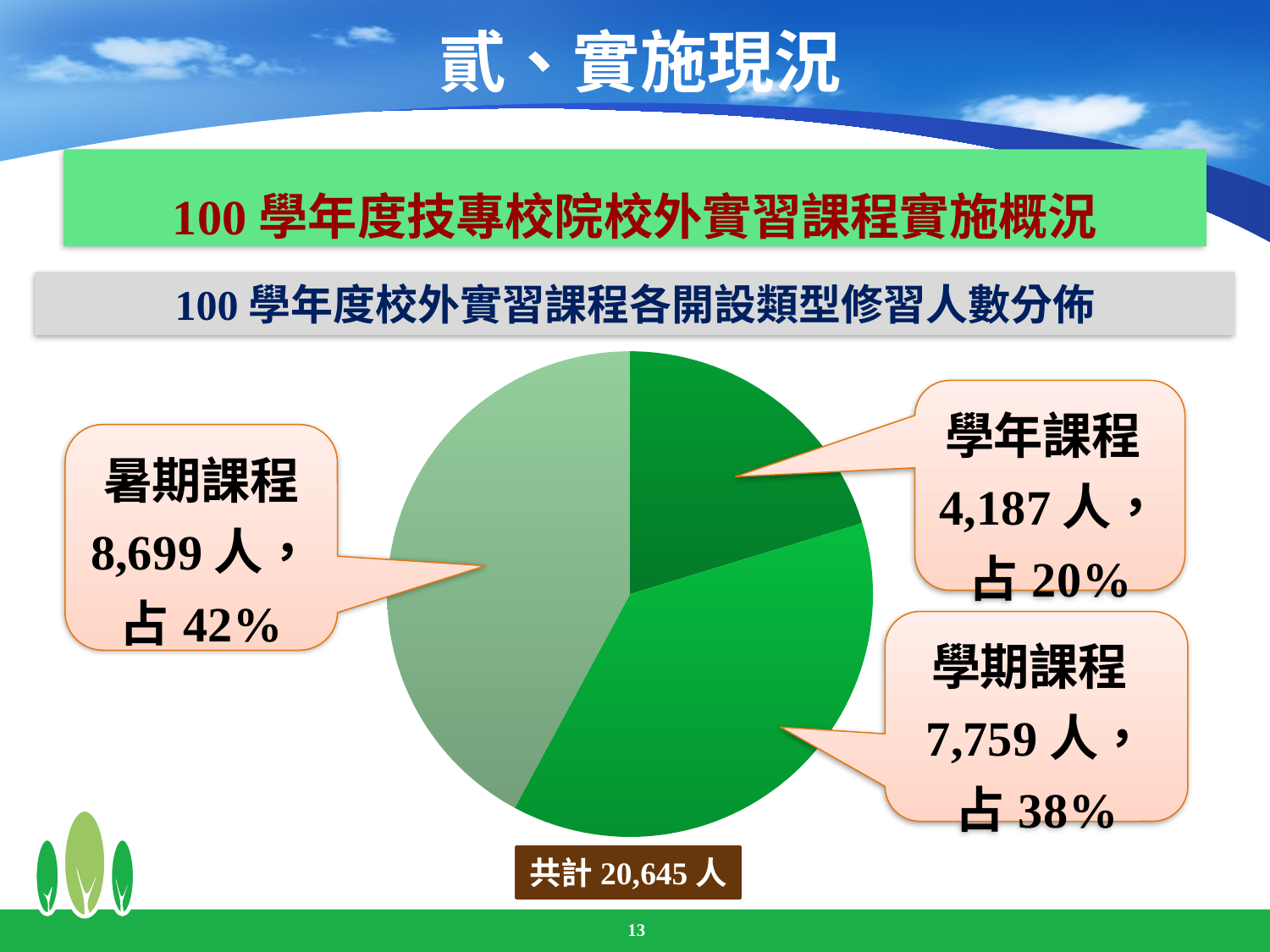

# 貳、實施現況
100學年度技專校院校外實習課程實施概況
100學年度校外實習課程各開設類型修習人數分佈

### Chart

| Category |  |
|---|---|
| 學年 | 0.2028093969484137 |
| 學期 | 0.37582949866796406 |
| 暑期 | 0.42136110438363095 |
共計20,645人
13